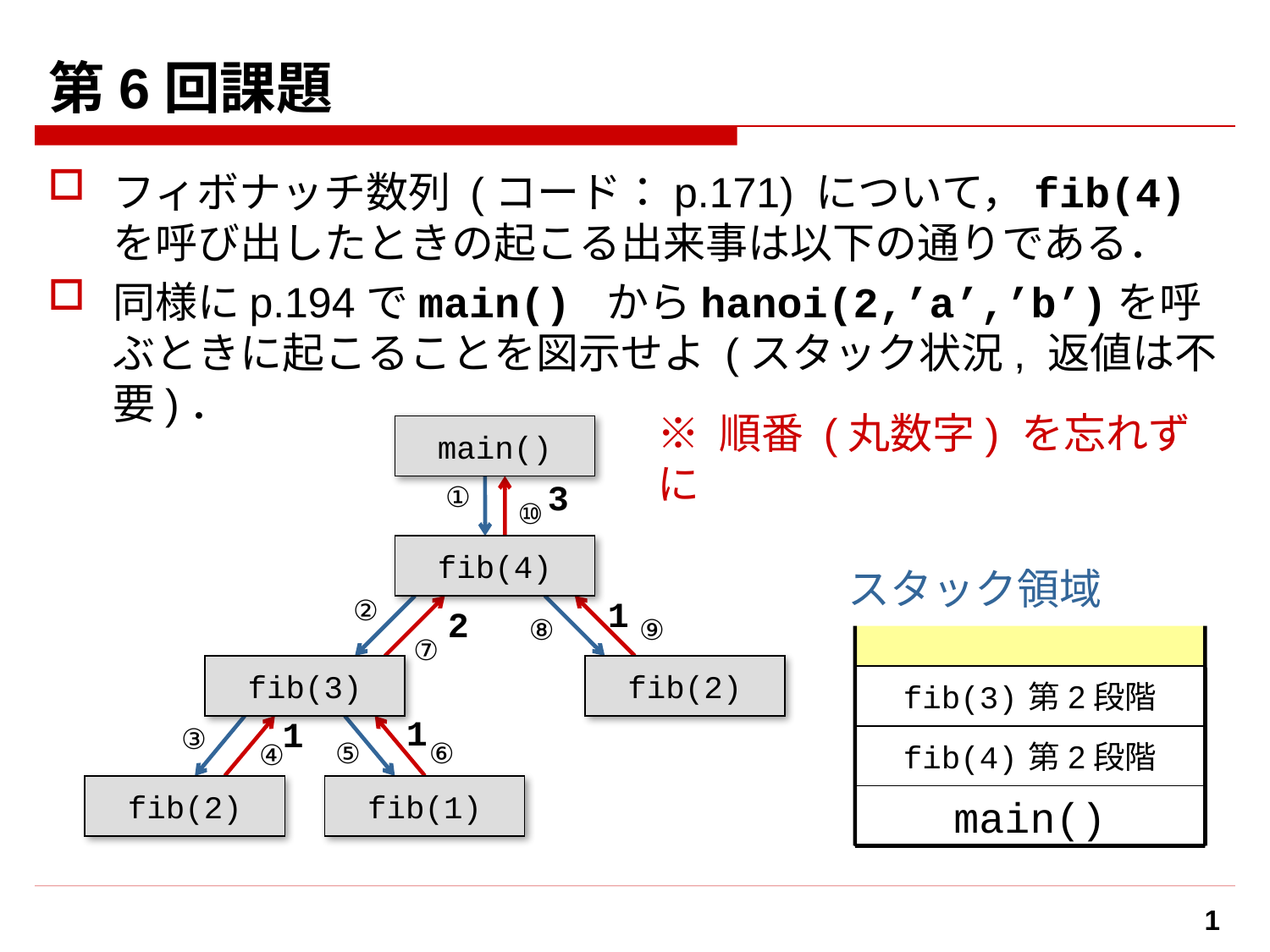

# 第6回課題
フィボナッチ数列 (コード：p.171) について，fib(4) を呼び出したときの起こる出来事は以下の通りである．
同様に p.194 で main() から hanoi(2,’a’,’b’)を呼ぶときに起こることを図示せよ (スタック状況, 返値は不要)．
※ 順番 (丸数字) を忘れずに
main()
3
①

⑩
fib(4)
スタック領域
②
1

2

⑧
⑨
⑦

fib(3)
fib(2)
fib(3) 第1段階
fib(3) 第2段階
1
1
③

fib(4) 第1段階
fib(4) 第2段階
⑤
⑥
④
fib(2)
fib(1)
main()
1